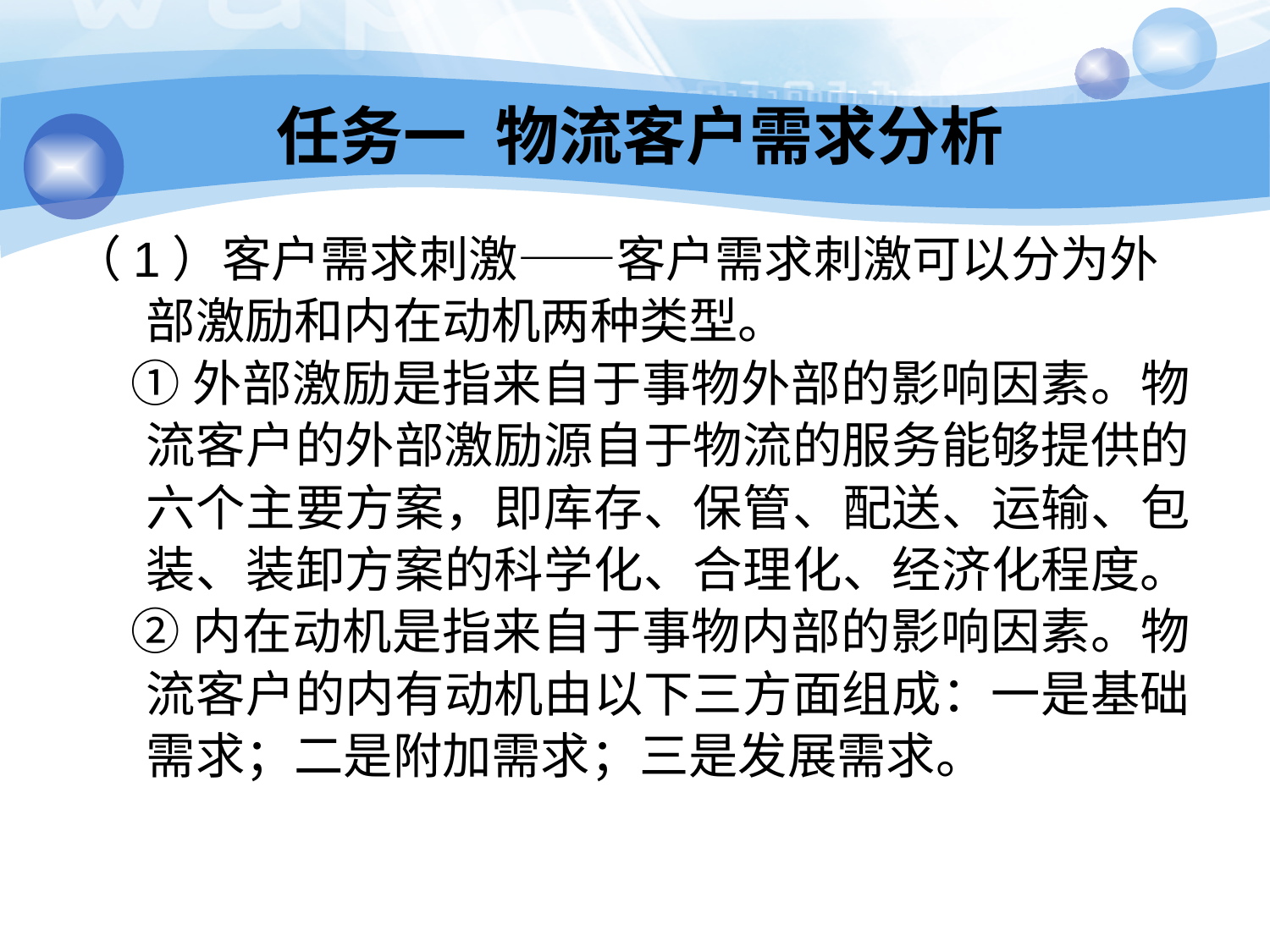

任务一  物流客户需求分析
（1）客户需求刺激——客户需求刺激可以分为外部激励和内在动机两种类型。
     ①外部激励是指来自于事物外部的影响因素。物流客户的外部激励源自于物流的服务能够提供的六个主要方案，即库存、保管、配送、运输、包装、装卸方案的科学化、合理化、经济化程度。
     ②内在动机是指来自于事物内部的影响因素。物流客户的内有动机由以下三方面组成：一是基础需求；二是附加需求；三是发展需求。